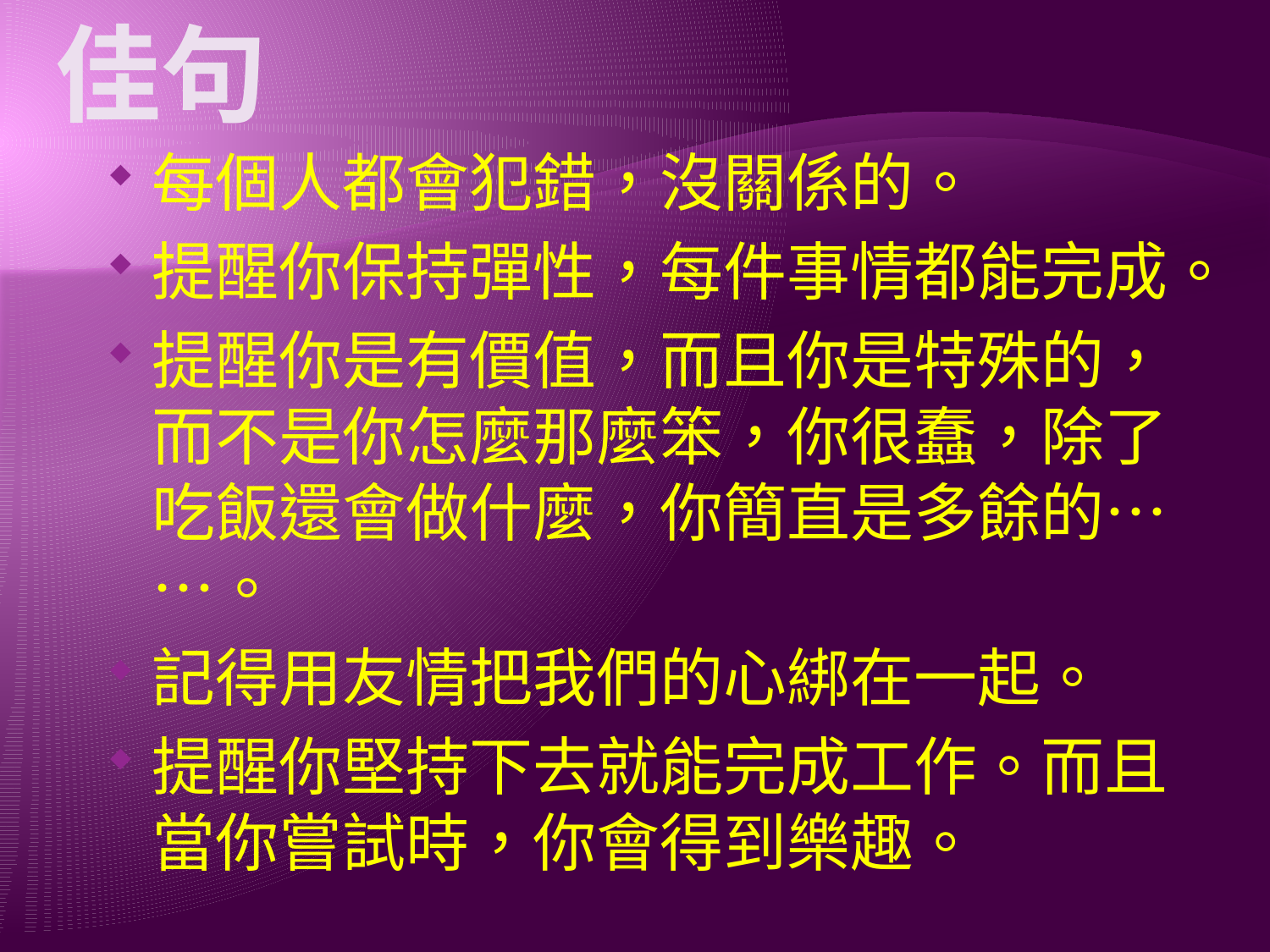

# 佳句
每個人都會犯錯，沒關係的。
提醒你保持彈性，每件事情都能完成。
提醒你是有價值，而且你是特殊的，而不是你怎麼那麼笨，你很蠢，除了吃飯還會做什麼，你簡直是多餘的……。
記得用友情把我們的心綁在一起。
提醒你堅持下去就能完成工作。而且當你嘗試時，你會得到樂趣。